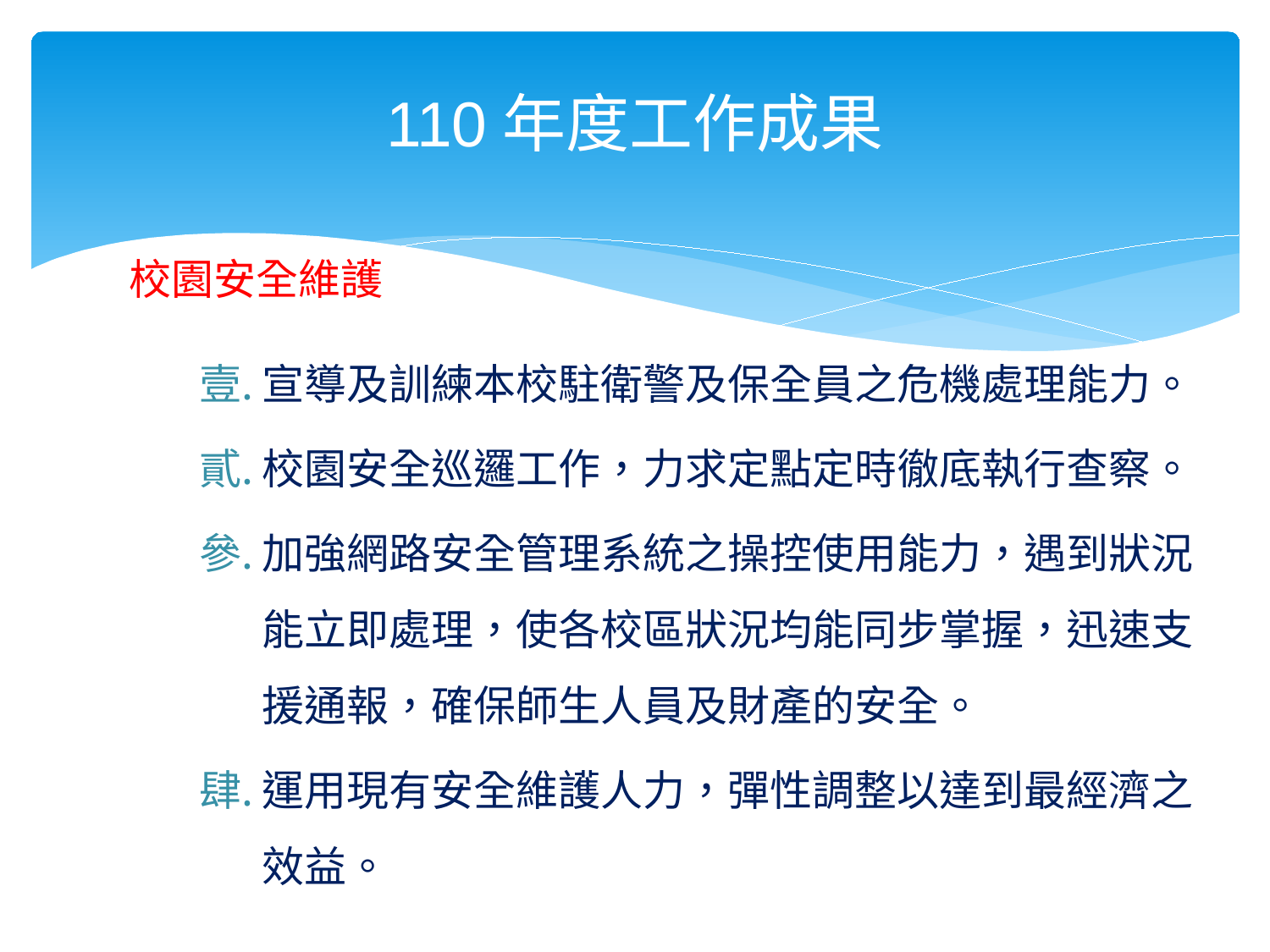

# 110年度工作成果
校園安全維護
宣導及訓練本校駐衛警及保全員之危機處理能力。
校園安全巡邏工作，力求定點定時徹底執行查察。
加強網路安全管理系統之操控使用能力，遇到狀況能立即處理，使各校區狀況均能同步掌握，迅速支援通報，確保師生人員及財產的安全。
運用現有安全維護人力，彈性調整以達到最經濟之效益。